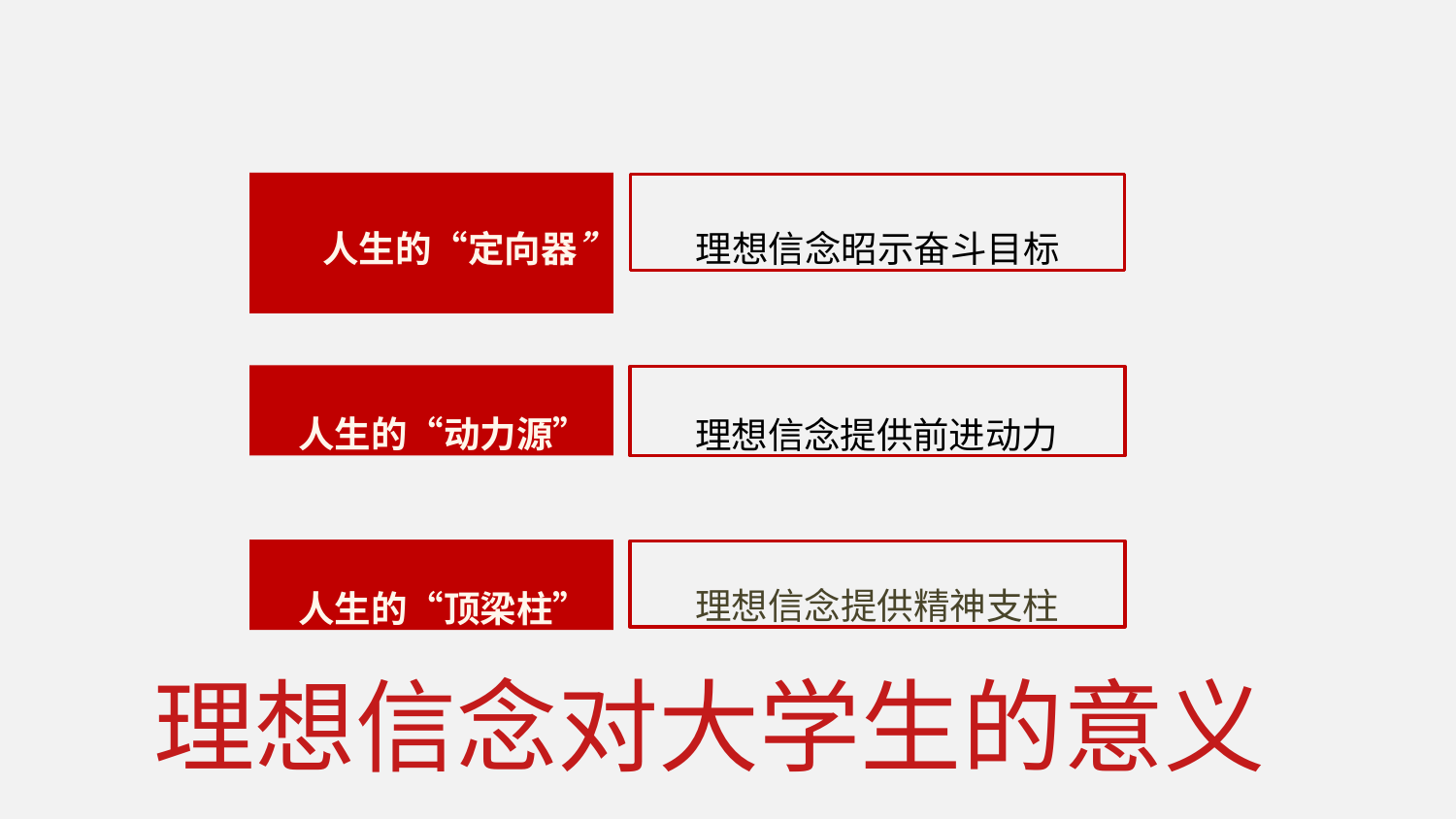

人生的“定向器”

理想信念昭示奋斗目标

人生的“动力源”

理想信念提供前进动力

人生的“顶梁柱”
理想信念提供精神支柱
# 理想信念对大学生的意义